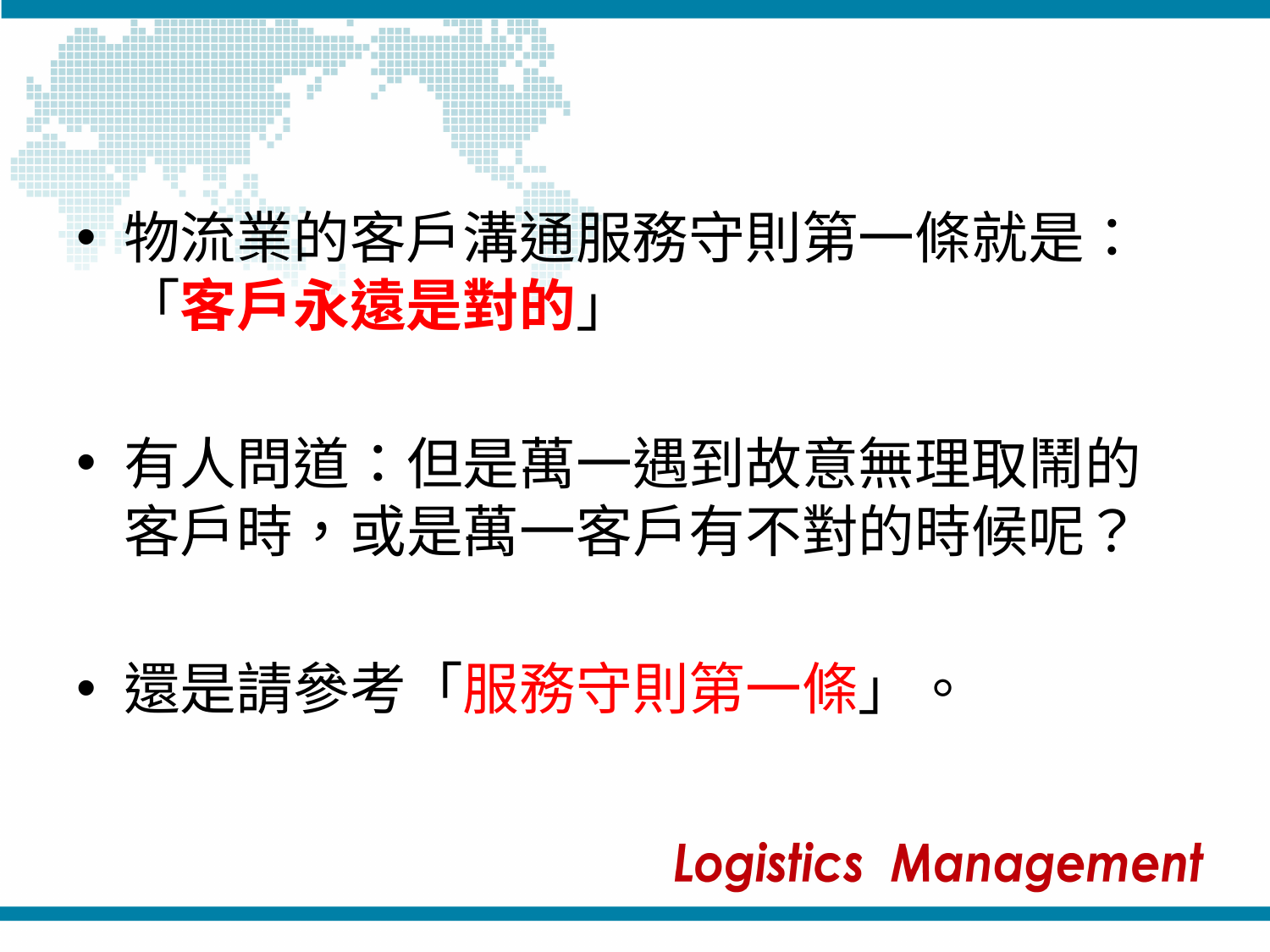

#
物流業的客戶溝通服務守則第一條就是：「客戶永遠是對的」

有人問道：但是萬一遇到故意無理取鬧的客戶時，或是萬一客戶有不對的時候呢？

還是請參考「服務守則第一條」。